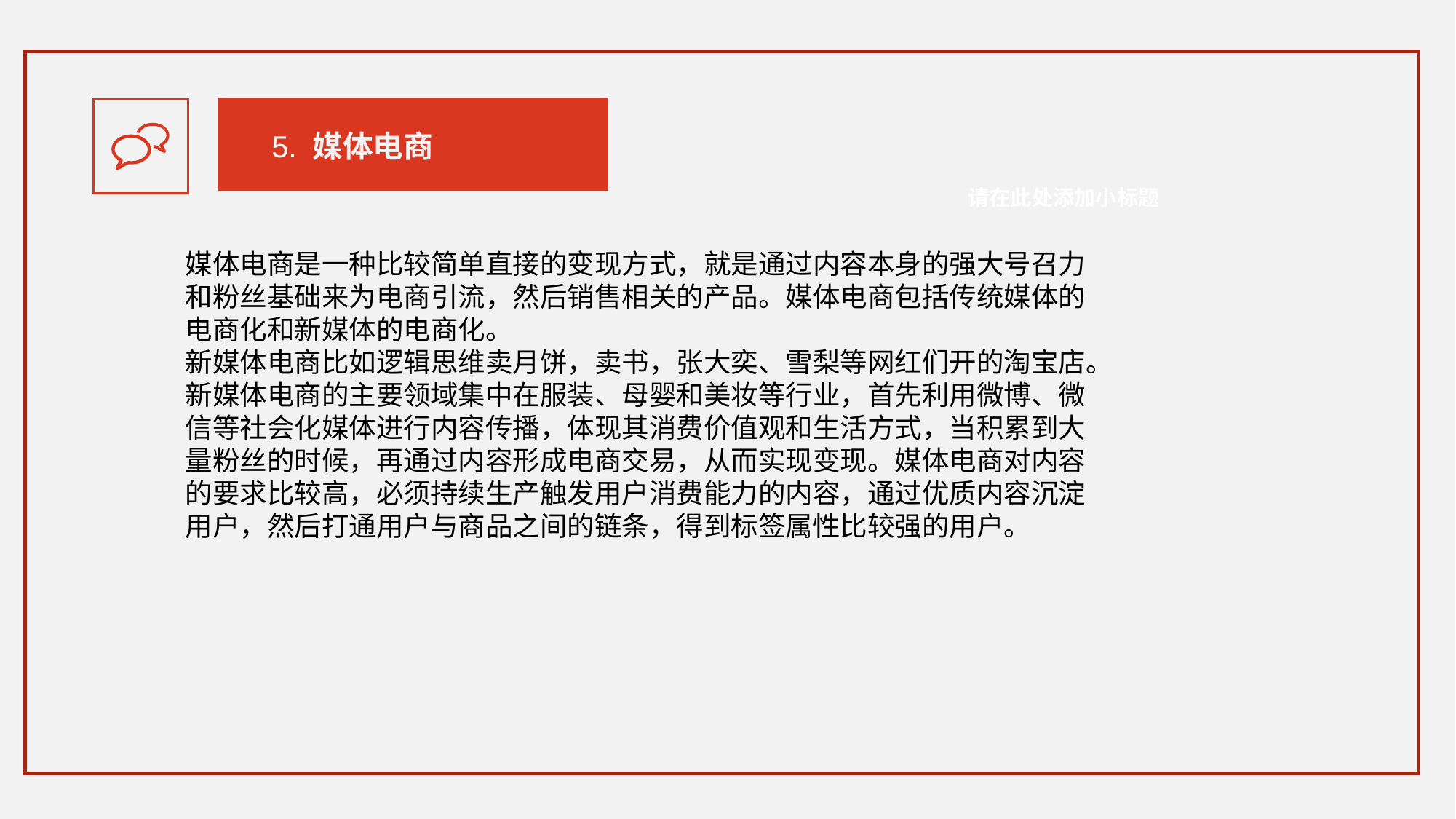

5. 媒体电商

请在此处添加小标题
媒体电商是一种比较简单直接的变现方式，就是通过内容本身的强大号召力和粉丝基础来为电商引流，然后销售相关的产品。媒体电商包括传统媒体的电商化和新媒体的电商化。
新媒体电商比如逻辑思维卖月饼，卖书，张大奕、雪梨等网红们开的淘宝店。新媒体电商的主要领域集中在服装、母婴和美妆等行业，首先利用微博、微信等社会化媒体进行内容传播，体现其消费价值观和生活方式，当积累到大量粉丝的时候，再通过内容形成电商交易，从而实现变现。媒体电商对内容的要求比较高，必须持续生产触发用户消费能力的内容，通过优质内容沉淀用户，然后打通用户与商品之间的链条，得到标签属性比较强的用户。